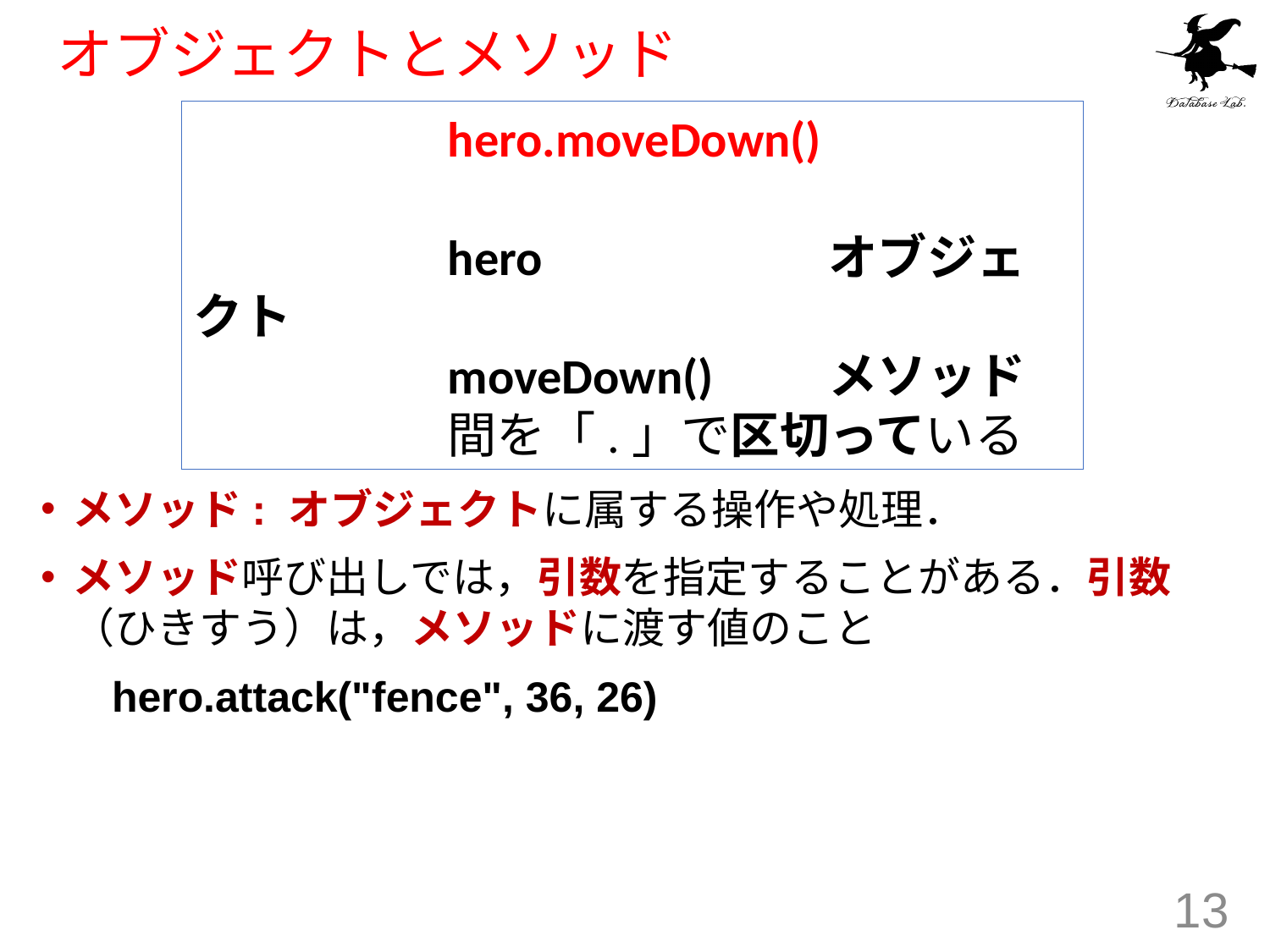

# オブジェクトとメソッド
		hero.moveDown()

		hero 			オブジェクト
		moveDown() 	メソッド
		間を「.」で区切っている
メソッド: オブジェクトに属する操作や処理．
メソッド呼び出しでは，引数を指定することがある．引数（ひきすう）は，メソッドに渡す値のこと
      hero.attack("fence", 36, 26)

13